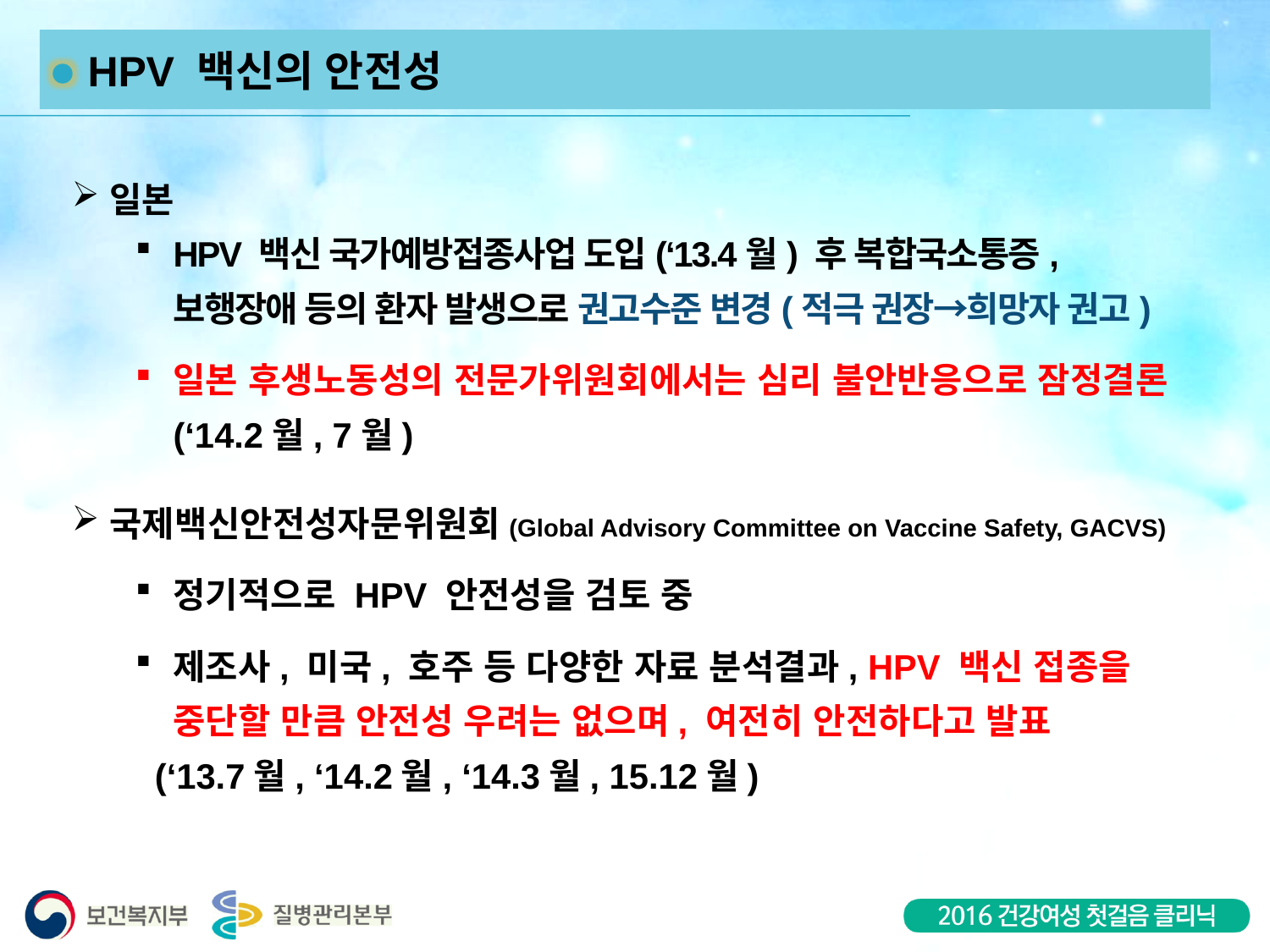

HPV 백신의 안전성

일본
HPV 백신 국가예방접종사업 도입(‘13.4월) 후 복합국소통증, 보행장애 등의 환자 발생으로 권고수준 변경(적극 권장→희망자 권고)

일본 후생노동성의 전문가위원회에서는 심리 불안반응으로 잠정결론(‘14.2월, 7월)

국제백신안전성자문위원회(Global Advisory Committee on Vaccine Safety, GACVS)

정기적으로 HPV 안전성을 검토 중

제조사, 미국, 호주 등 다양한 자료 분석결과, HPV 백신 접종을 중단할 만큼 안전성 우려는 없으며, 여전히 안전하다고 발표
  (‘13.7월, ‘14.2월, ‘14.3월, 15.12월)